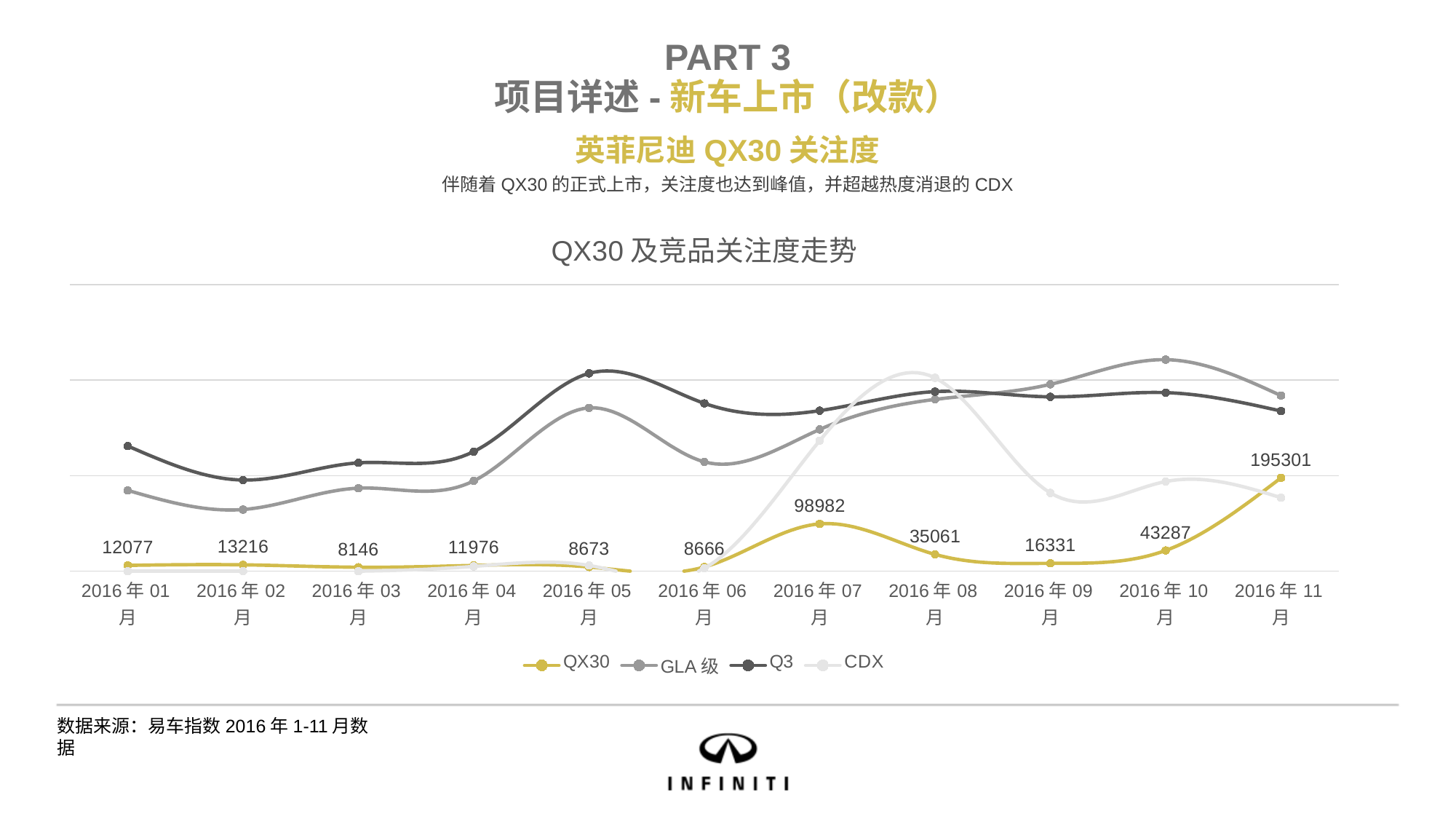

PART 3
项目详述-新车上市（改款）
英菲尼迪QX30关注度
伴随着QX30的正式上市，关注度也达到峰值，并超越热度消退的CDX

### Chart: QX30及竞品关注度走势

| Category | QX30 | GLA级 | Q3 | CDX |
|---|---|---|---|---|
| 2016年01月 | 12077.0 | 169019.0 | 262003.0 | 0.0 |
| 2016年02月 | 13216.0 | 128980.0 | 190719.0 | 0.0 |
| 2016年03月 | 8146.0 | 173750.0 | 226728.0 | 0.0 |
| 2016年04月 | 11976.0 | 188904.0 | 250336.0 | 9953.0 |
| 2016年05月 | 8673.0 | 341986.0 | 414250.0 | 11887.0 |
| 2016年06月 | 8666.0 | 228773.0 | 351349.0 | 6065.0 |
| 2016年07月 | 98982.0 | 296759.0 | 336084.0 | 273262.0 |
| 2016年08月 | 35061.0 | 359695.0 | 376014.0 | 404751.0 |
| 2016年09月 | 16331.0 | 391234.0 | 365062.0 | 163780.0 |
| 2016年10月 | 43287.0 | 442837.0 | 373922.0 | 187592.0 |
| 2016年11月 | 195301.0 | 367649.0 | 335373.0 | 153821.0 |
数据来源：易车指数2016年1-11月数据